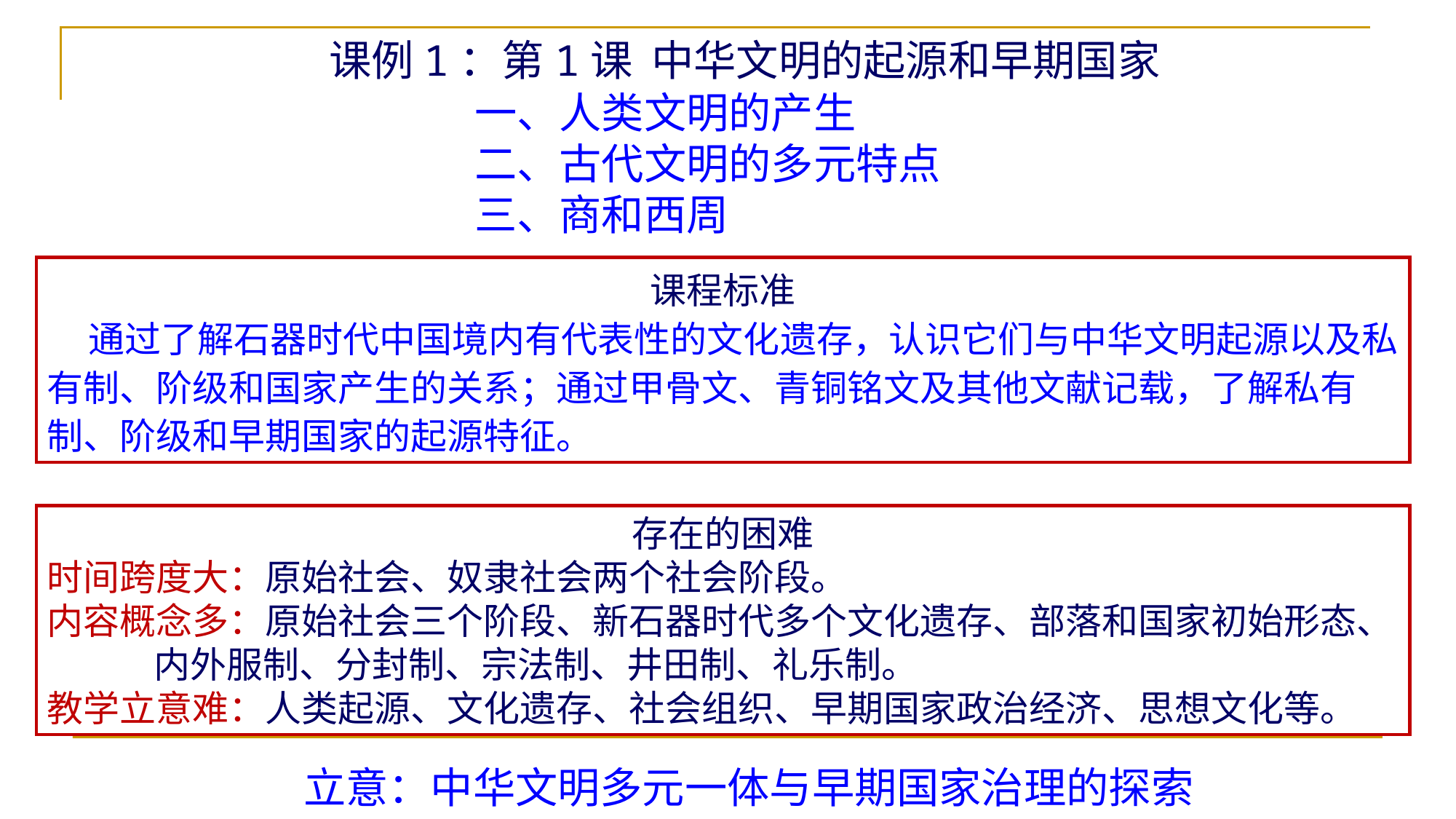

课例1：第1课  中华文明的起源和早期国家
一、人类文明的产生
二、古代文明的多元特点
三、商和西周
课程标准
    通过了解石器时代中国境内有代表性的文化遗存，认识它们与中华文明起源以及私有制、阶级和国家产生的关系；通过甲骨文、青铜铭文及其他文献记载，了解私有制、阶级和早期国家的起源特征。
存在的困难
时间跨度大：原始社会、奴隶社会两个社会阶段。
内容概念多：原始社会三个阶段、新石器时代多个文化遗存、部落和国家初始形态、
            内外服制、分封制、宗法制、井田制、礼乐制。
教学立意难：人类起源、文化遗存、社会组织、早期国家政治经济、思想文化等。
  立意：中华文明多元一体与早期国家治理的探索